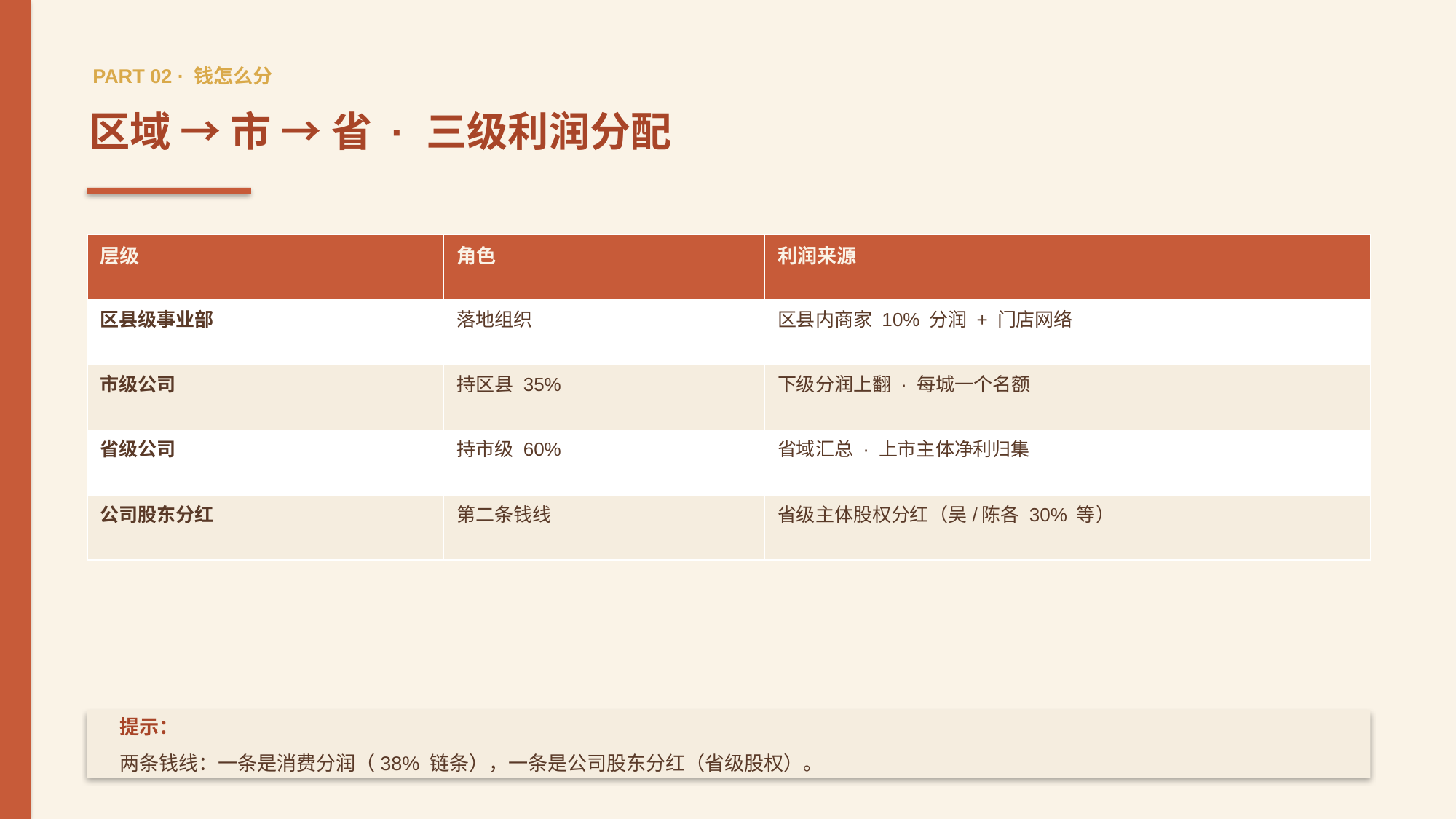

PART 02 · 钱怎么分
区域 → 市 → 省 · 三级利润分配

| 层级 | 角色 | 利润来源 |
| --- | --- | --- |
| 区县级事业部 | 落地组织 | 区县内商家 10% 分润 + 门店网络 |
| 市级公司 | 持区县 35% | 下级分润上翻 · 每城一个名额 |
| 省级公司 | 持市级 60% | 省域汇总 · 上市主体净利归集 |
| 公司股东分红 | 第二条钱线 | 省级主体股权分红（吴/陈各 30% 等） |

提示：
两条钱线：一条是消费分润（38% 链条），一条是公司股东分红（省级股权）。